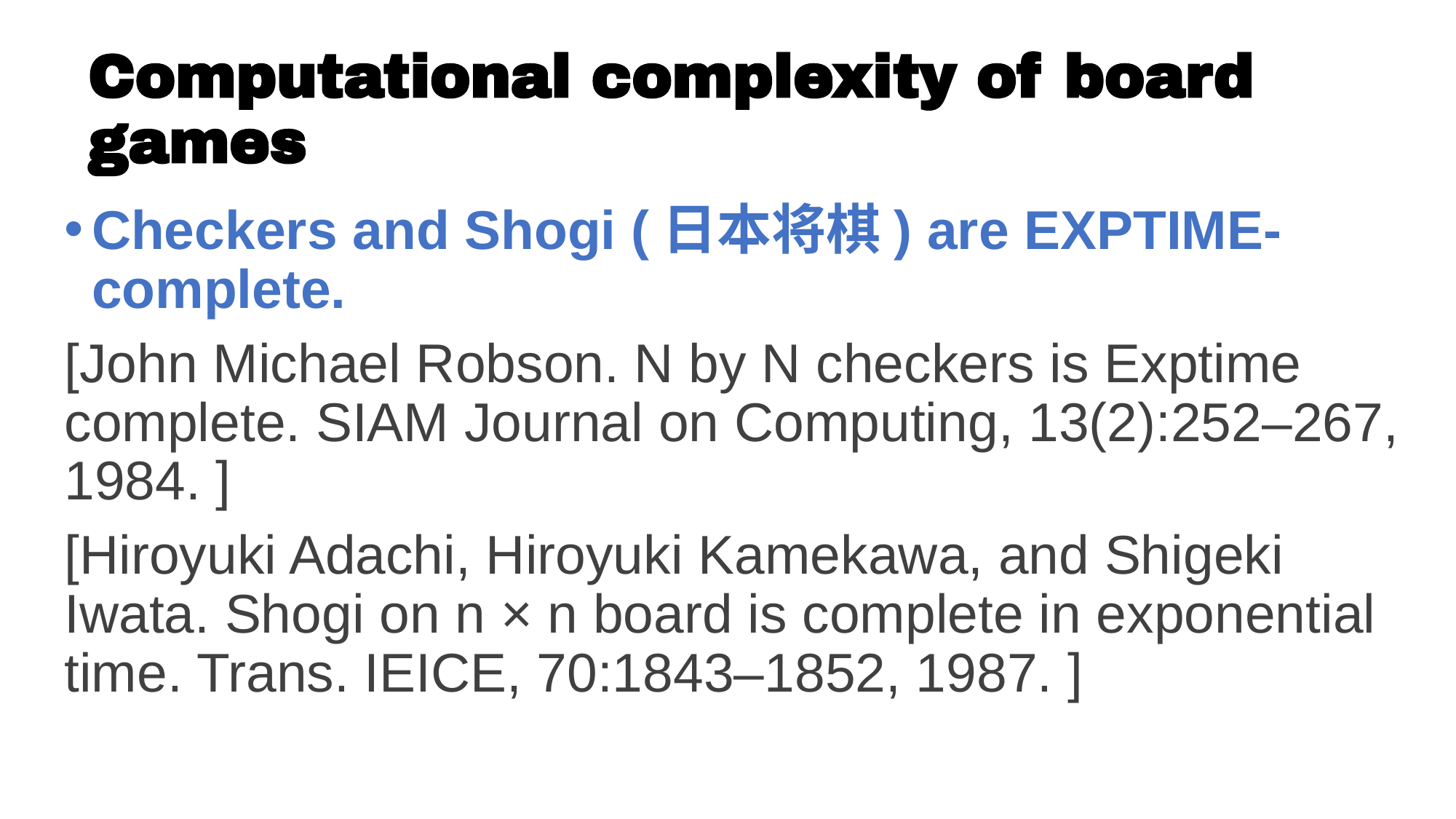

# Computational complexity of board games
Checkers and Shogi (日本将棋) are EXPTIME-complete.
[John Michael Robson. N by N checkers is Exptime complete. SIAM Journal on Computing, 13(2):252–267, 1984. ]
[Hiroyuki Adachi, Hiroyuki Kamekawa, and Shigeki Iwata. Shogi on n × n board is complete in exponential time. Trans. IEICE, 70:1843–1852, 1987. ]